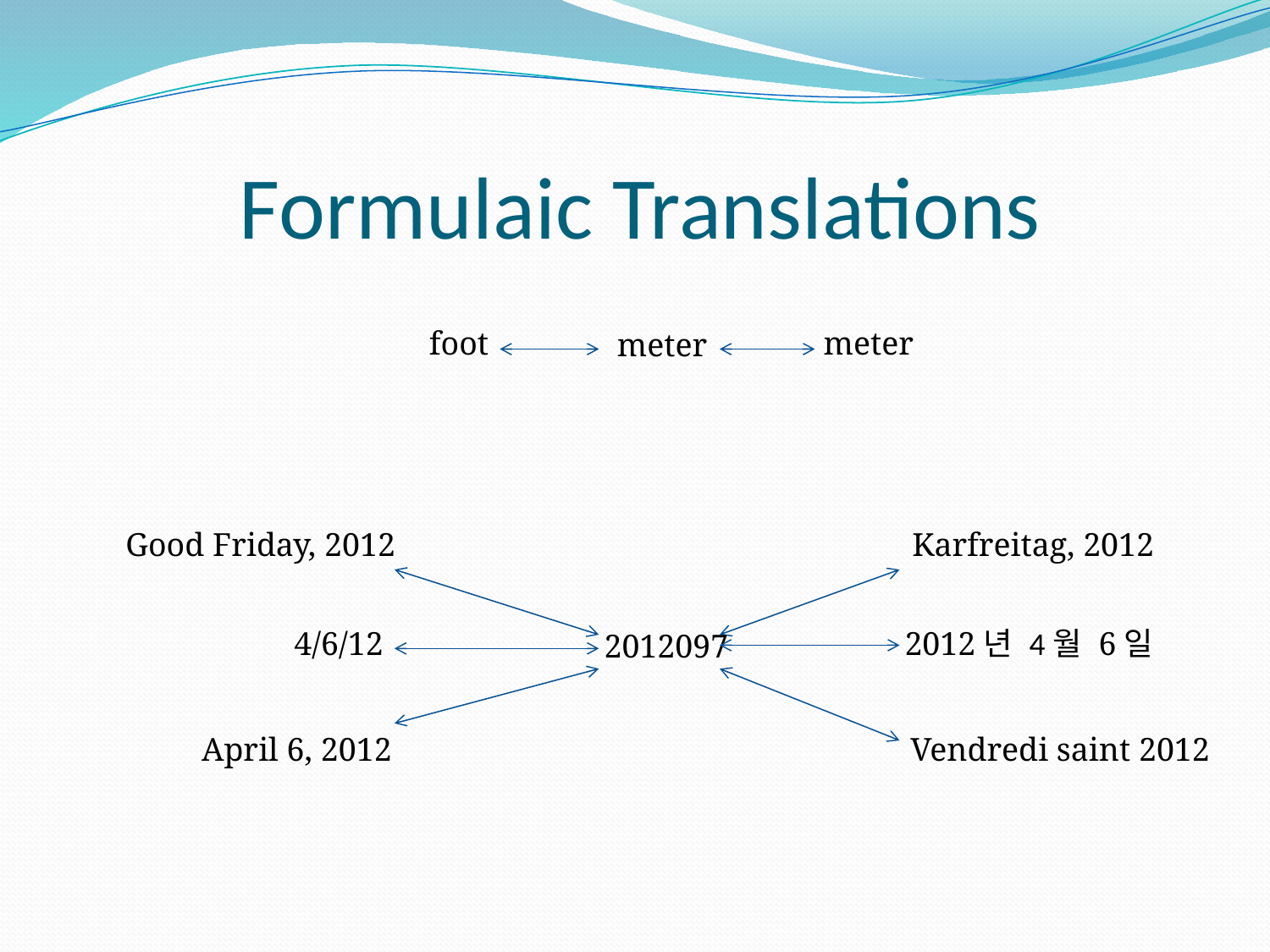

# Formulaic Translations
foot
meter
meter
Good Friday, 2012
Karfreitag, 2012
4/6/12
2012년 4월 6일
2012097
April 6, 2012
Vendredi saint 2012